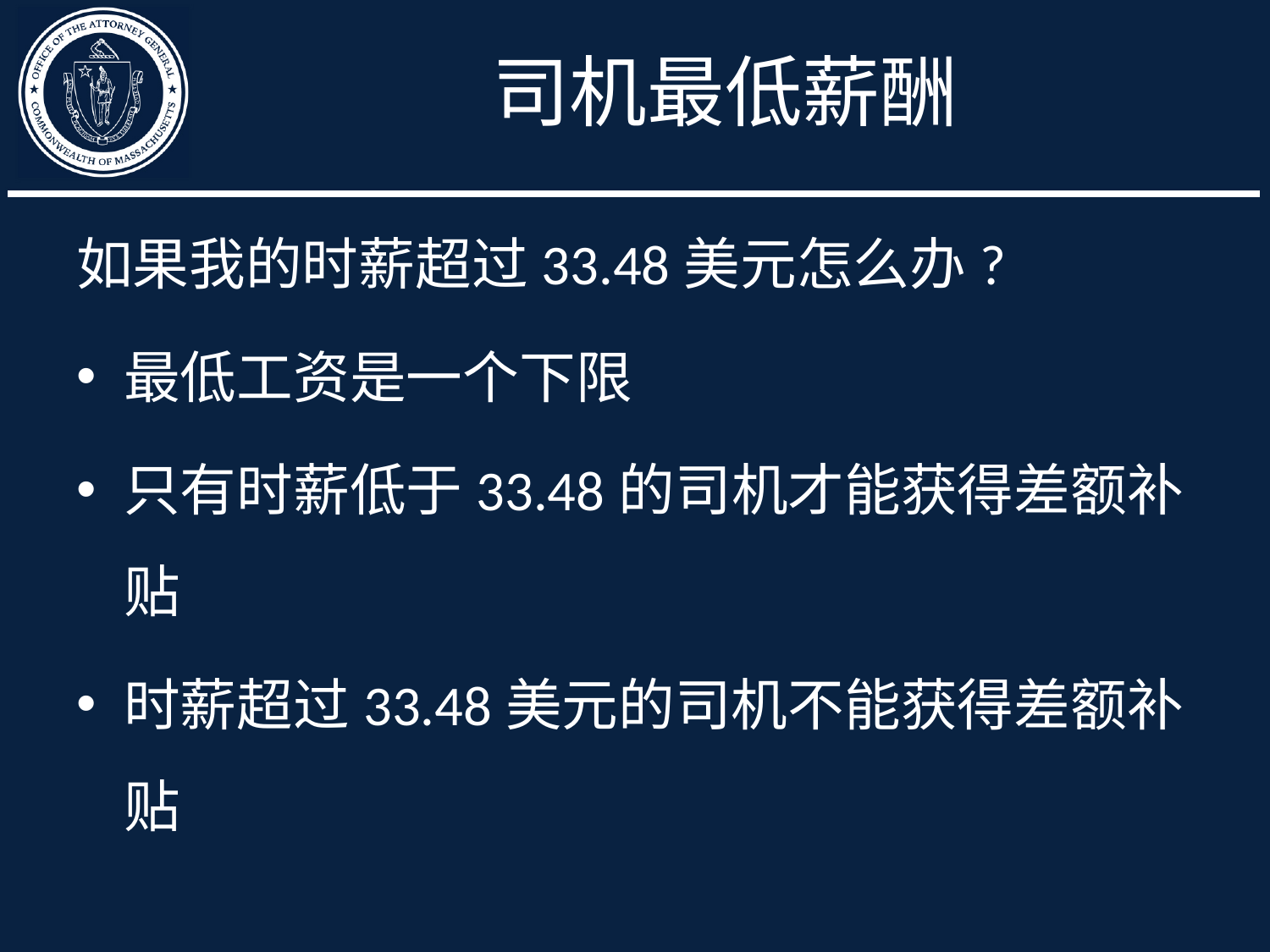

# 司机最低薪酬
如果我的时薪超过33.48美元怎么办?
最低工资是一个下限
只有时薪低于33.48的司机才能获得差额补贴
时薪超过33.48美元的司机不能获得差额补贴